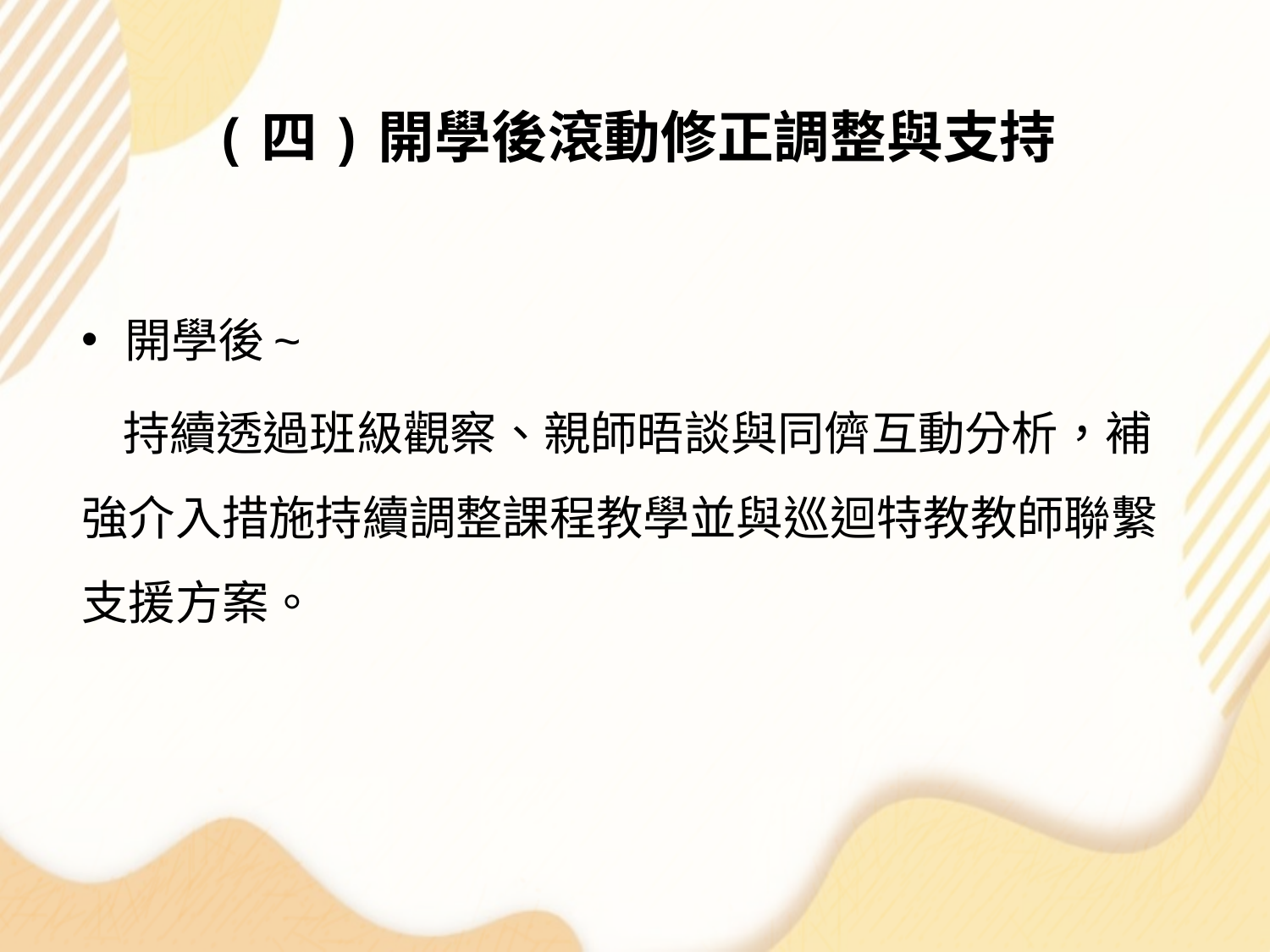

# (四)開學後滾動修正調整與支持
開學後~
   持續透過班級觀察、親師晤談與同儕互動分析，補強介入措施持續調整課程教學並與巡迴特教教師聯繫支援方案。